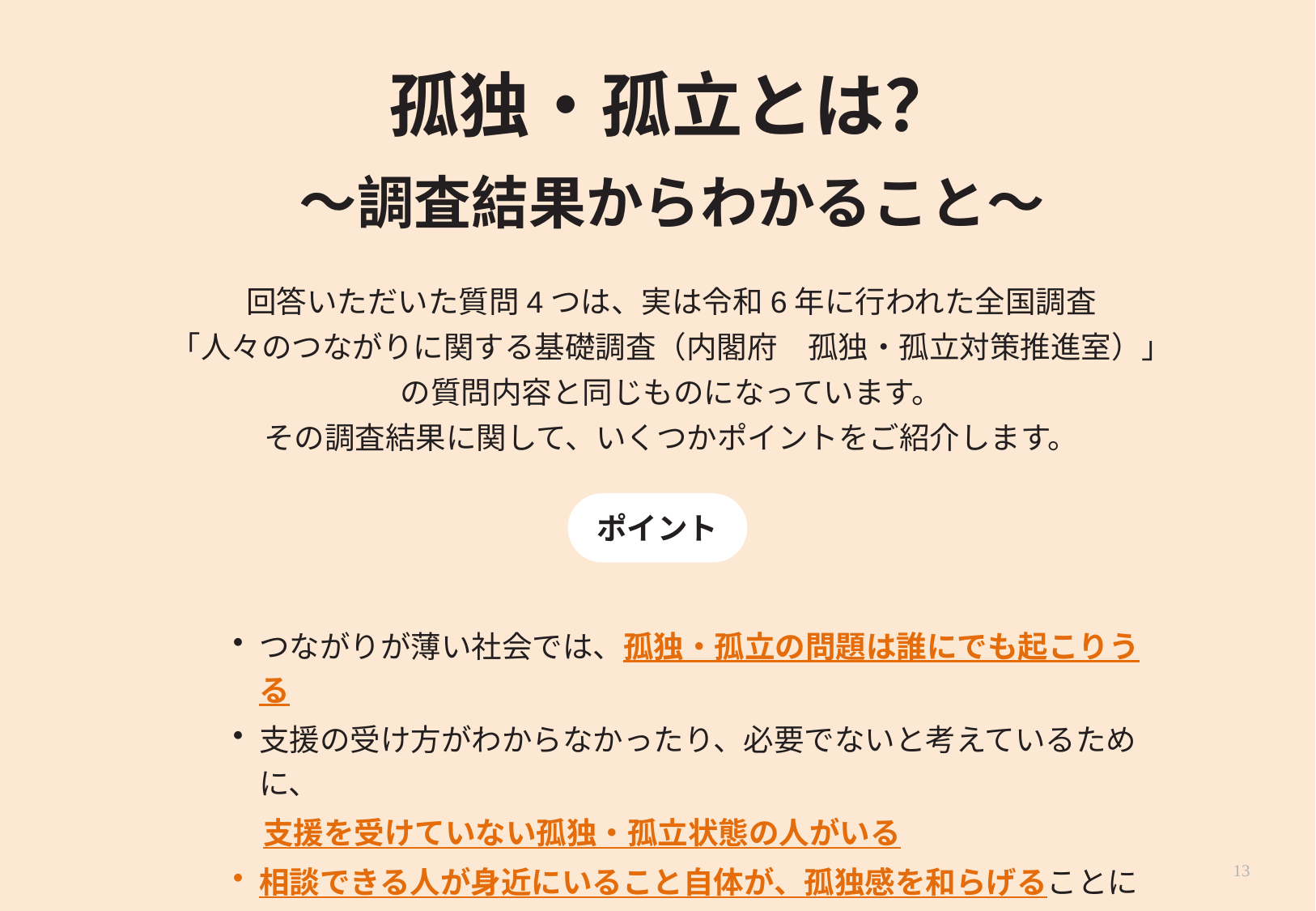

# 孤独・孤立とは？
～調査結果からわかること～
回答いただいた質問4つは、実は令和6年に行われた全国調査
「人々のつながりに関する基礎調査（内閣府　孤独・孤立対策推進室）」
の質問内容と同じものになっています。
その調査結果に関して、いくつかポイントをご紹介します。

ポイント
つながりが薄い社会では、孤独・孤立の問題は誰にでも起こりうる
支援の受け方がわからなかったり、必要でないと考えているために、
　支援を受けていない孤独・孤立状態の人がいる
相談できる人が身近にいること自体が、孤独感を和らげることにつながる

13